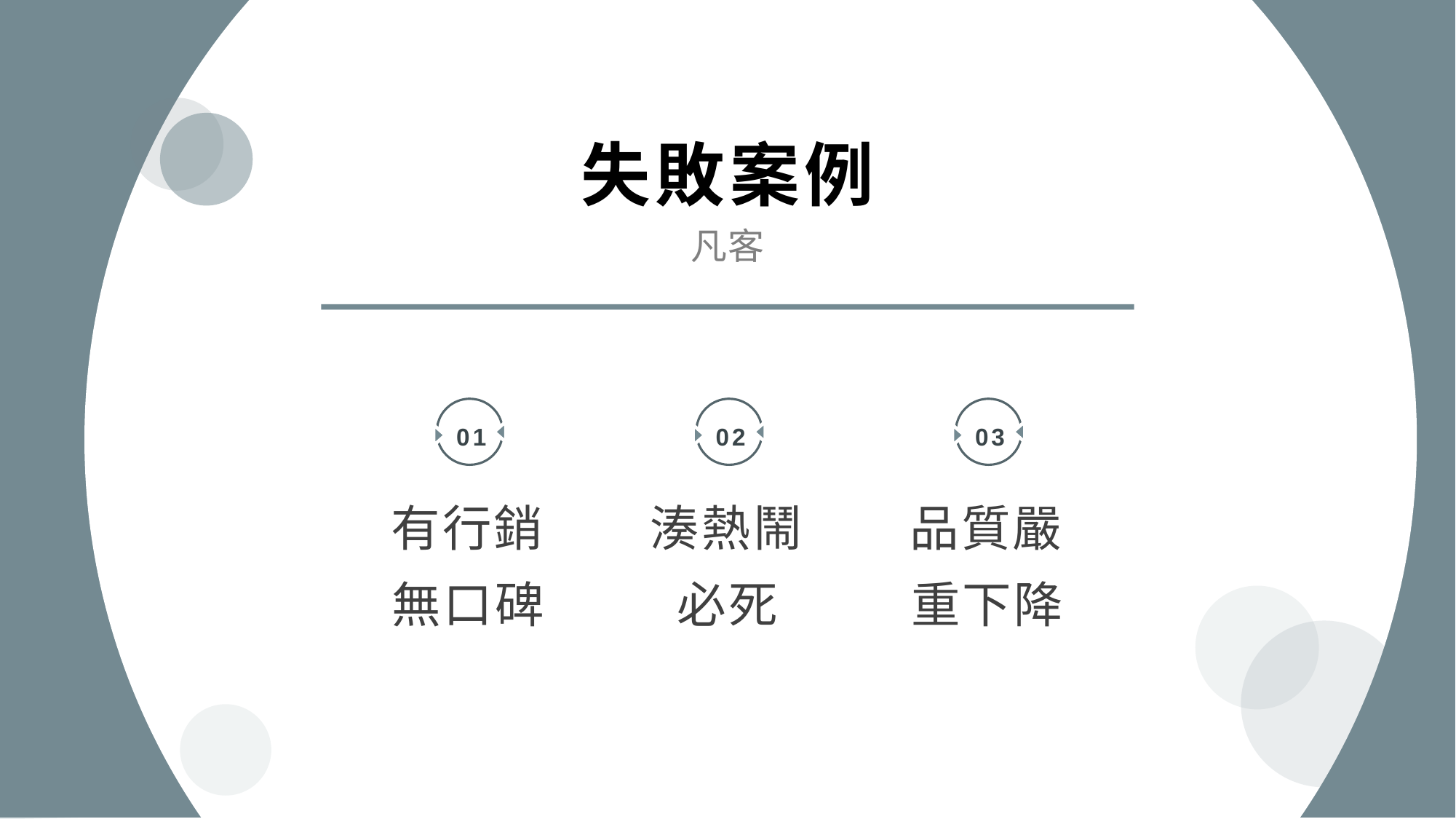

失敗案例
凡客

01
02
03

有行銷無口碑
湊熱鬧必死
品質嚴重下降